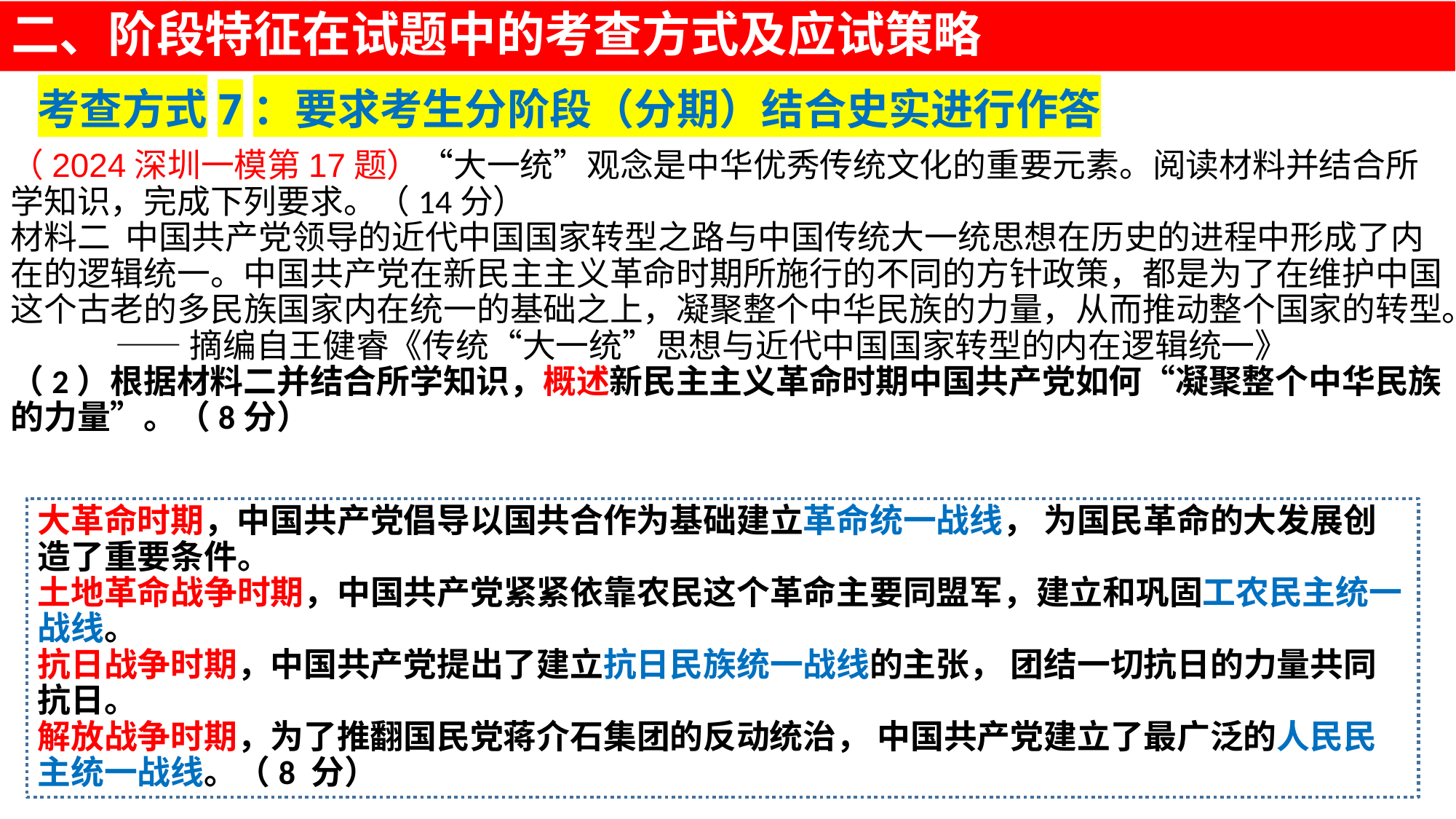

二、阶段特征在试题中的考查方式及应试策略
# 考查方式7：要求考生分阶段（分期）结合史实进行作答
（2024深圳一模第17题）“大一统”观念是中华优秀传统文化的重要元素。阅读材料并结合所学知识，完成下列要求。（14分）
材料二  中国共产党领导的近代中国国家转型之路与中国传统大一统思想在历史的进程中形成了内在的逻辑统一。中国共产党在新民主主义革命时期所施行的不同的方针政策，都是为了在维护中国这个古老的多民族国家内在统一的基础之上，凝聚整个中华民族的力量，从而推动整个国家的转型。
              ——摘编自王健睿《传统“大一统”思想与近代中国国家转型的内在逻辑统一》
（2）根据材料二并结合所学知识，概述新民主主义革命时期中国共产党如何“凝聚整个中华民族的力量”。（8分）
大革命时期，中国共产党倡导以国共合作为基础建立革命统一战线， 为国民革命的大发展创造了重要条件。
土地革命战争时期，中国共产党紧紧依靠农民这个革命主要同盟军，建立和巩固工农民主统一战线。
抗日战争时期，中国共产党提出了建立抗日民族统一战线的主张， 团结一切抗日的力量共同抗日。
解放战争时期，为了推翻国民党蒋介石集团的反动统治， 中国共产党建立了最广泛的人民民主统一战线。（8 分）